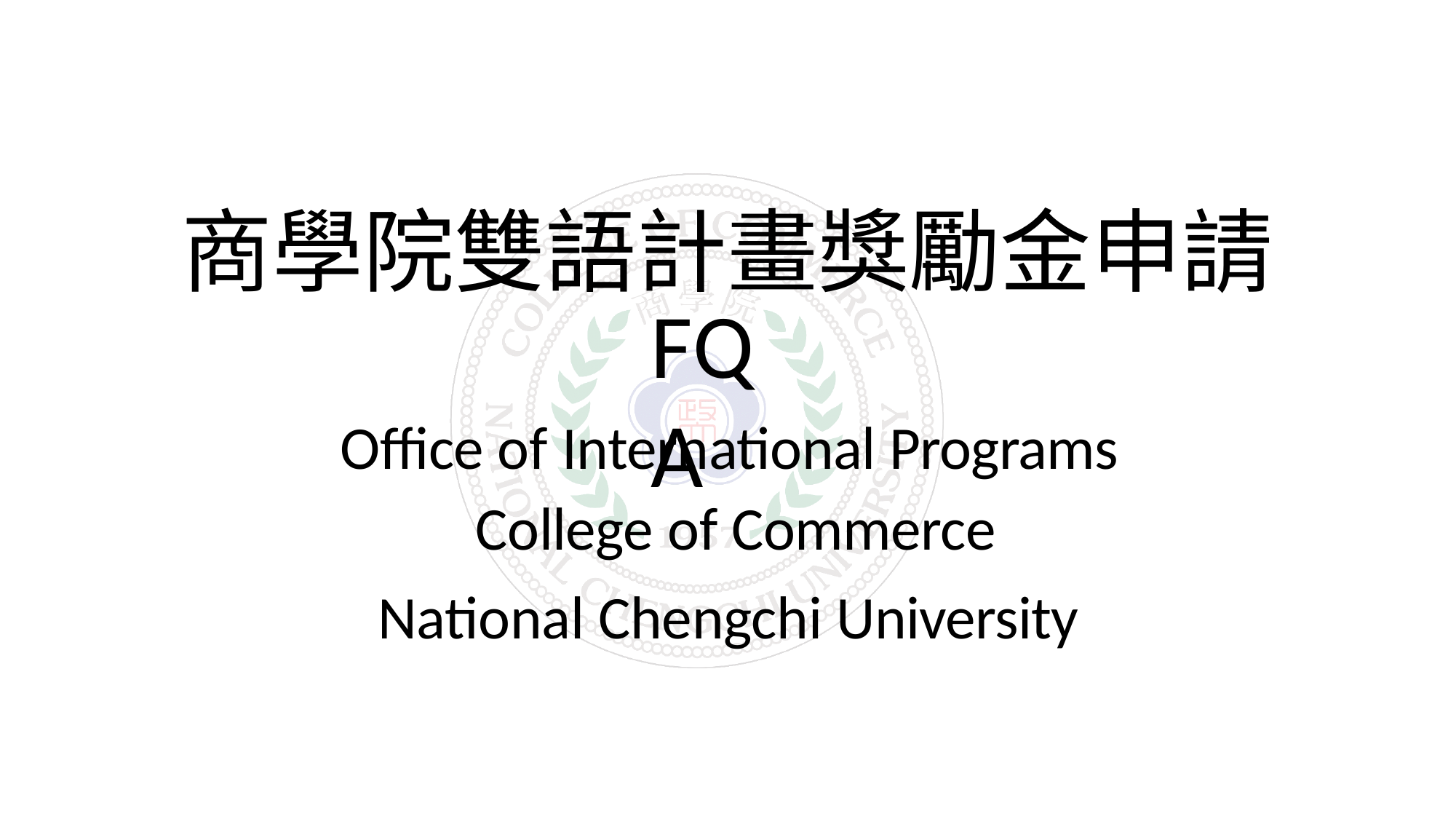

# 商學院雙語計畫獎勵金申請
FQA
Office of International Programs  College of Commerce
National Chengchi University